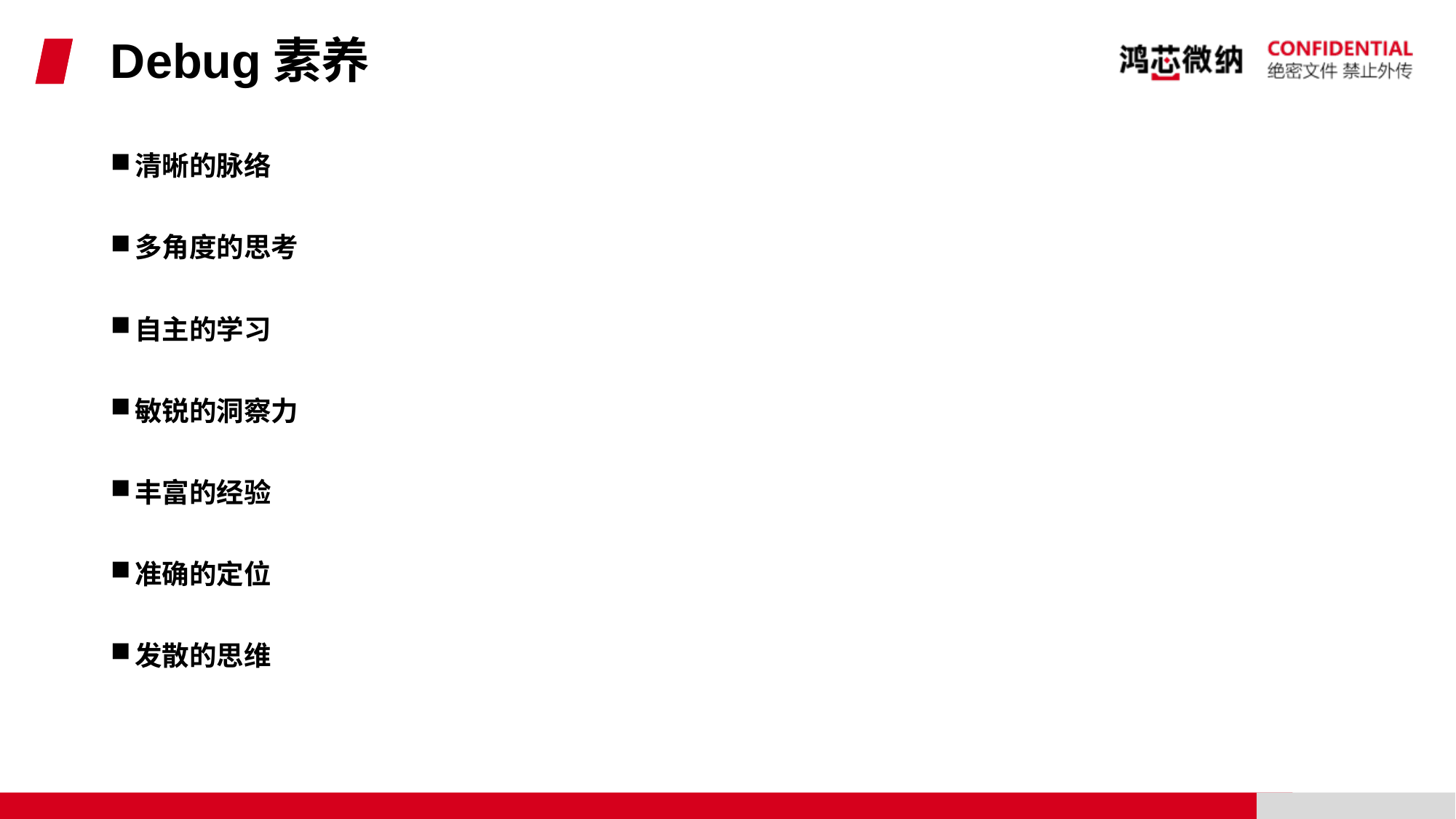

# Debug素养
清晰的脉络

多角度的思考

自主的学习

敏锐的洞察力

丰富的经验

准确的定位

发散的思维